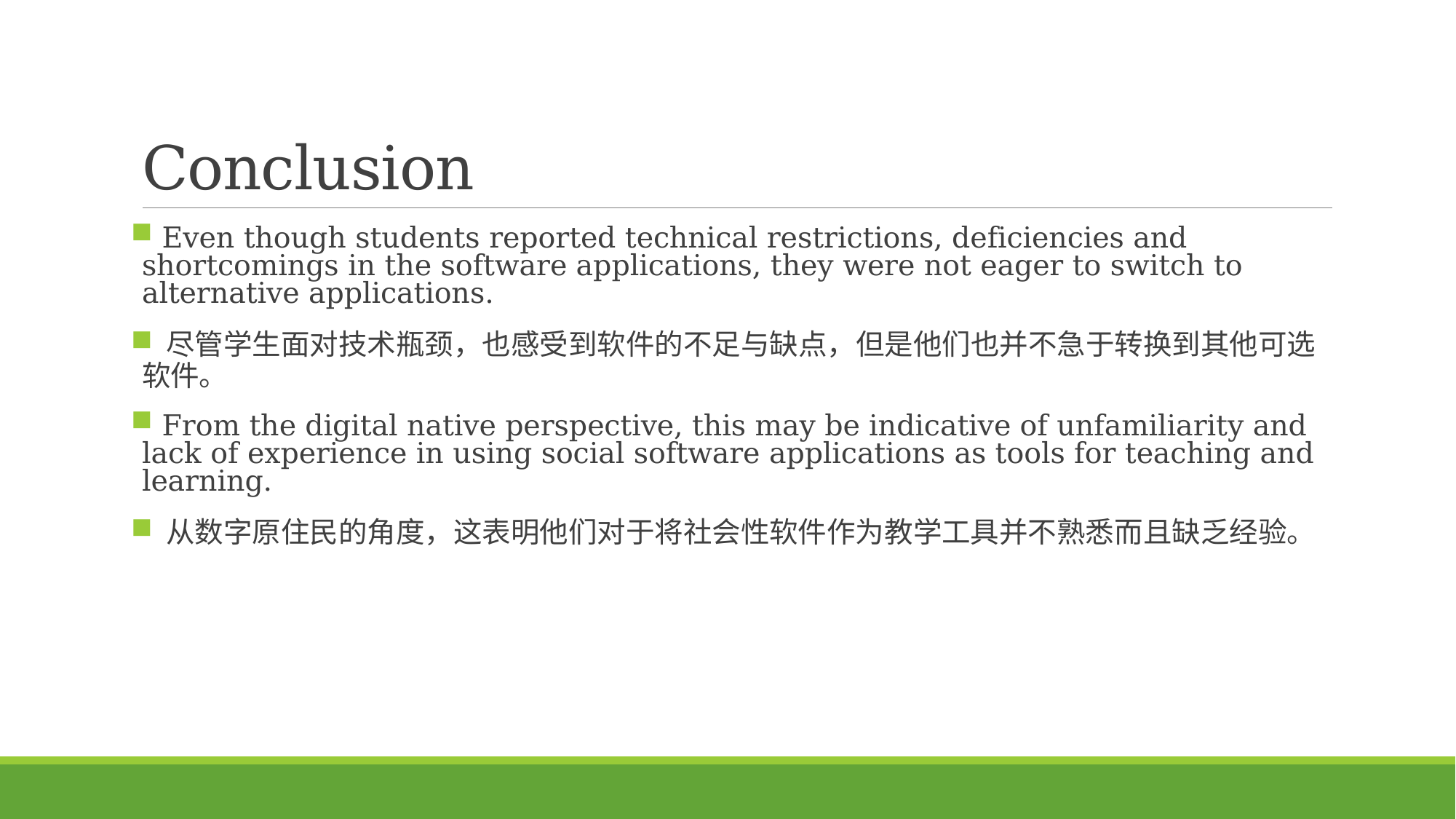

# Conclusion
 Even though students reported technical restrictions, deficiencies and shortcomings in the software applications, they were not eager to switch to alternative applications.
 尽管学生面对技术瓶颈，也感受到软件的不足与缺点，但是他们也并不急于转换到其他可选软件。
 From the digital native perspective, this may be indicative of unfamiliarity and lack of experience in using social software applications as tools for teaching and learning.
 从数字原住民的角度，这表明他们对于将社会性软件作为教学工具并不熟悉而且缺乏经验。